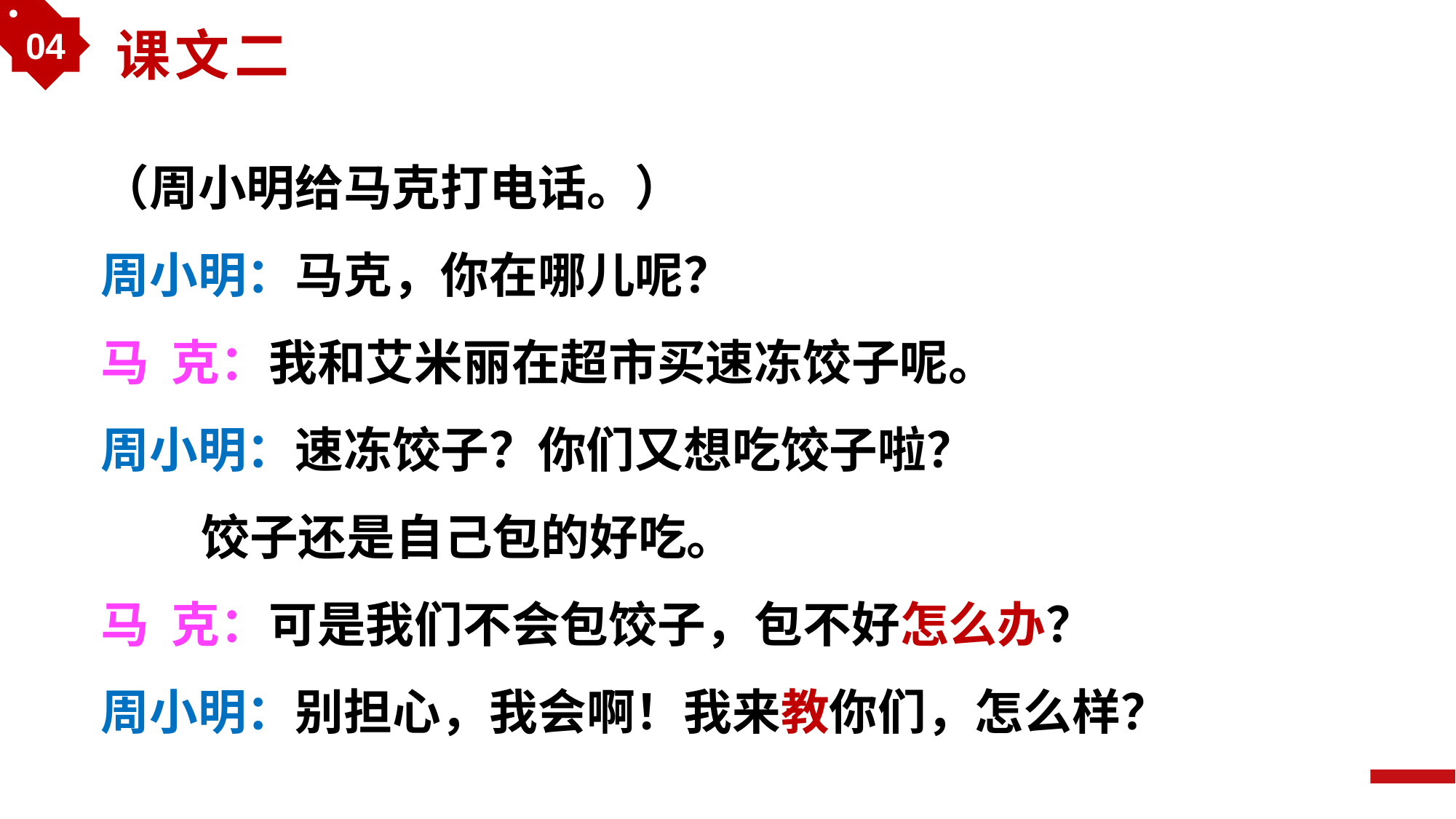

04
课文二
（周小明给马克打电话。）
周小明：马克，你在哪儿呢？
马  克：我和艾米丽在超市买速冻饺子呢。
周小明：速冻饺子？你们又想吃饺子啦？
        饺子还是自己包的好吃。
马  克：可是我们不会包饺子，包不好怎么办？
周小明：别担心，我会啊！我来教你们，怎么样？